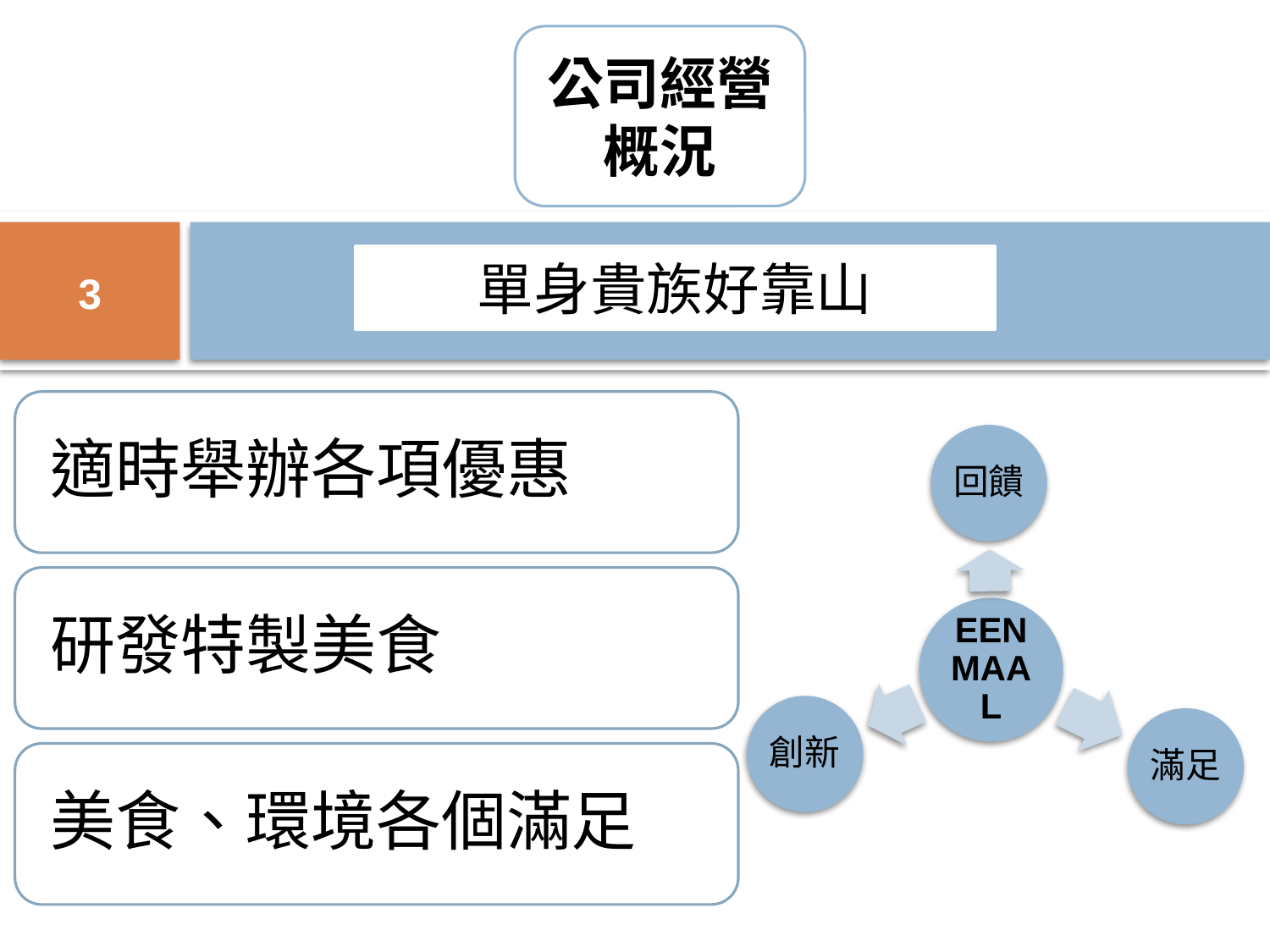

公司經營
概況
3
單身貴族好靠山
適時舉辦各項優惠
研發特製美食
美食、環境各個滿足
EEN MAAL

滿足

回饋

創新